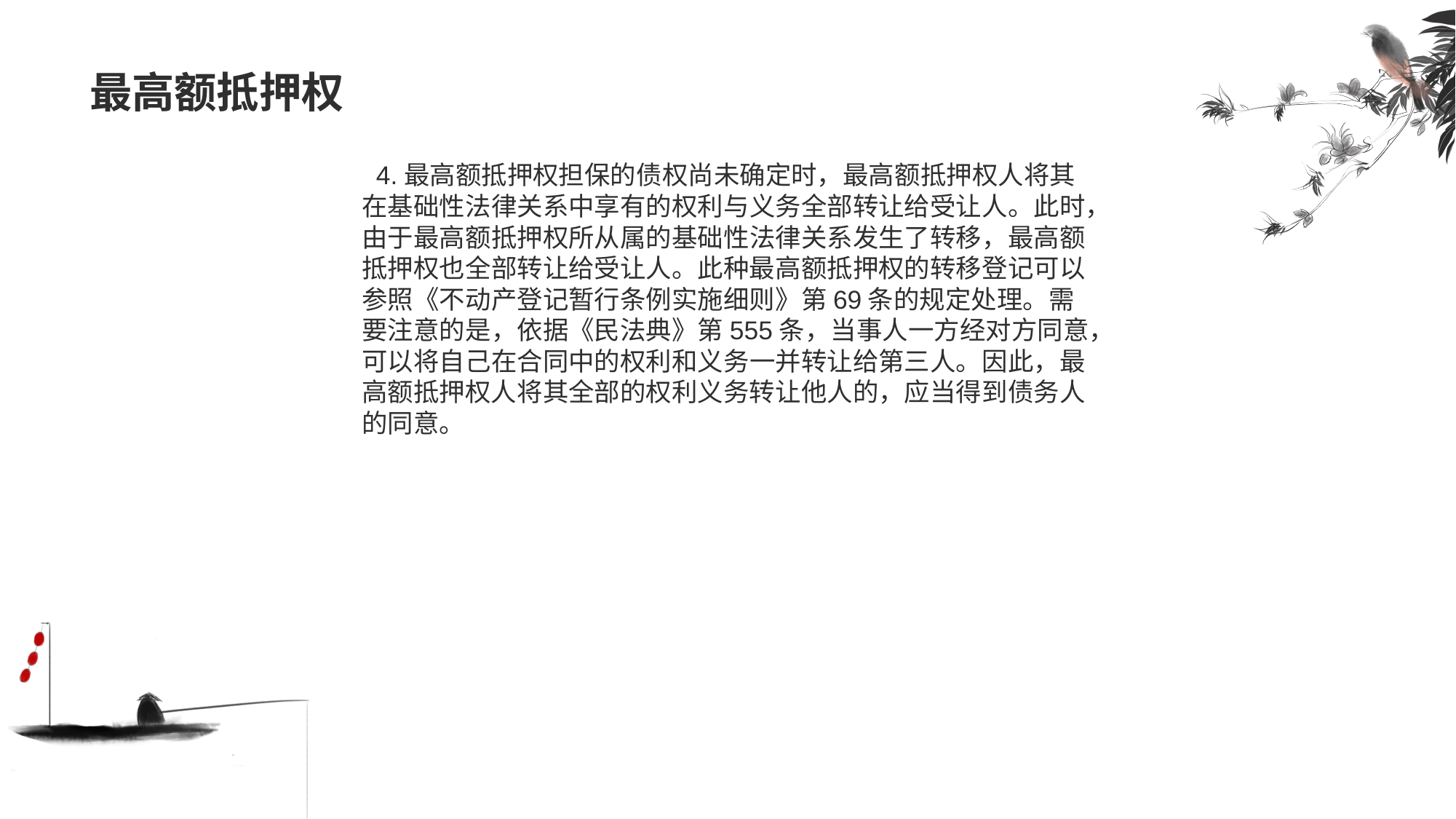

# 最高额抵押权

  4.最高额抵押权担保的债权尚未确定时，最高额抵押权人将其在基础性法律关系中享有的权利与义务全部转让给受让人。此时，由于最高额抵押权所从属的基础性法律关系发生了转移，最高额抵押权也全部转让给受让人。此种最高额抵押权的转移登记可以参照《不动产登记暂行条例实施细则》第69条的规定处理。需要注意的是，依据《民法典》第555条，当事人一方经对方同意，可以将自己在合同中的权利和义务一并转让给第三人。因此，最高额抵押权人将其全部的权利义务转让他人的，应当得到债务人的同意。
183